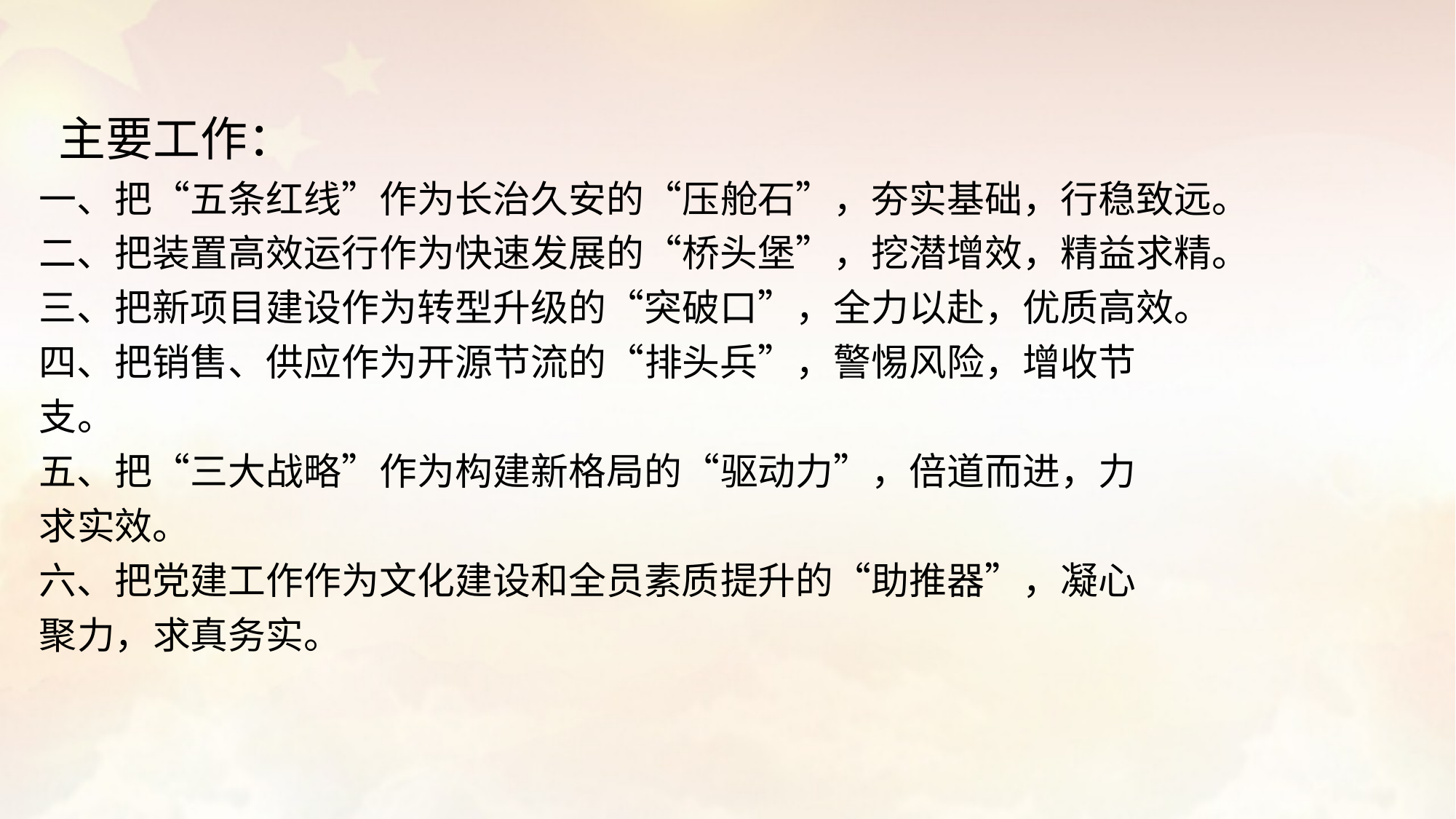

主要工作：
一、把“五条红线”作为长治久安的“压舱石”，夯实基础，行稳致远。
二、把装置高效运行作为快速发展的“桥头堡”，挖潜增效，精益求精。
三、把新项目建设作为转型升级的“突破口”，全力以赴，优质高效。
四、把销售、供应作为开源节流的“排头兵”，警惕风险，增收节
支。
五、把“三大战略”作为构建新格局的“驱动力”，倍道而进，力
求实效。
六、把党建工作作为文化建设和全员素质提升的“助推器”，凝心
聚力，求真务实。